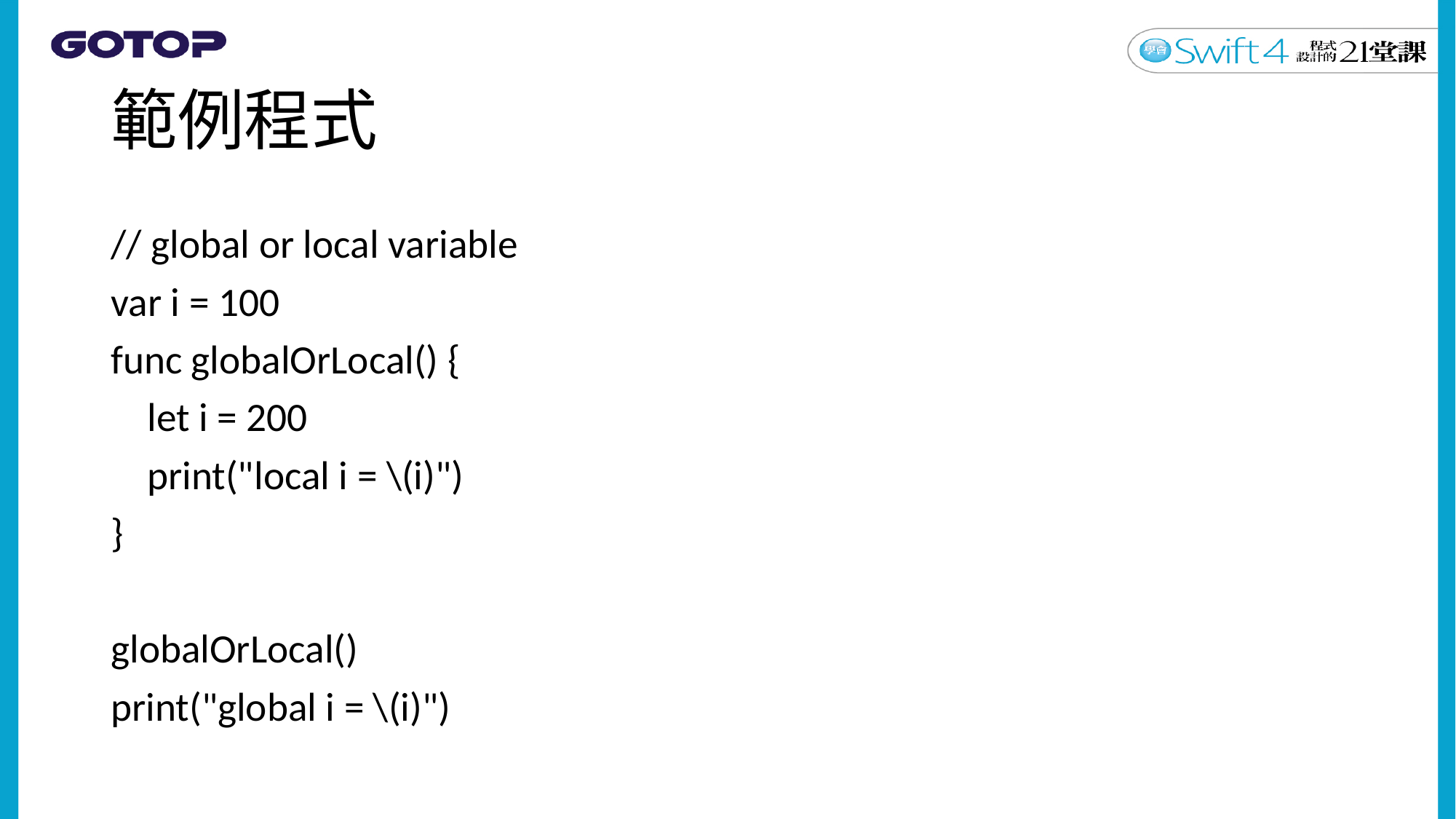

# 範例程式
// global or local variable
var i = 100
func globalOrLocal() {
    let i = 200
    print("local i = \(i)")
}

globalOrLocal()
print("global i = \(i)")